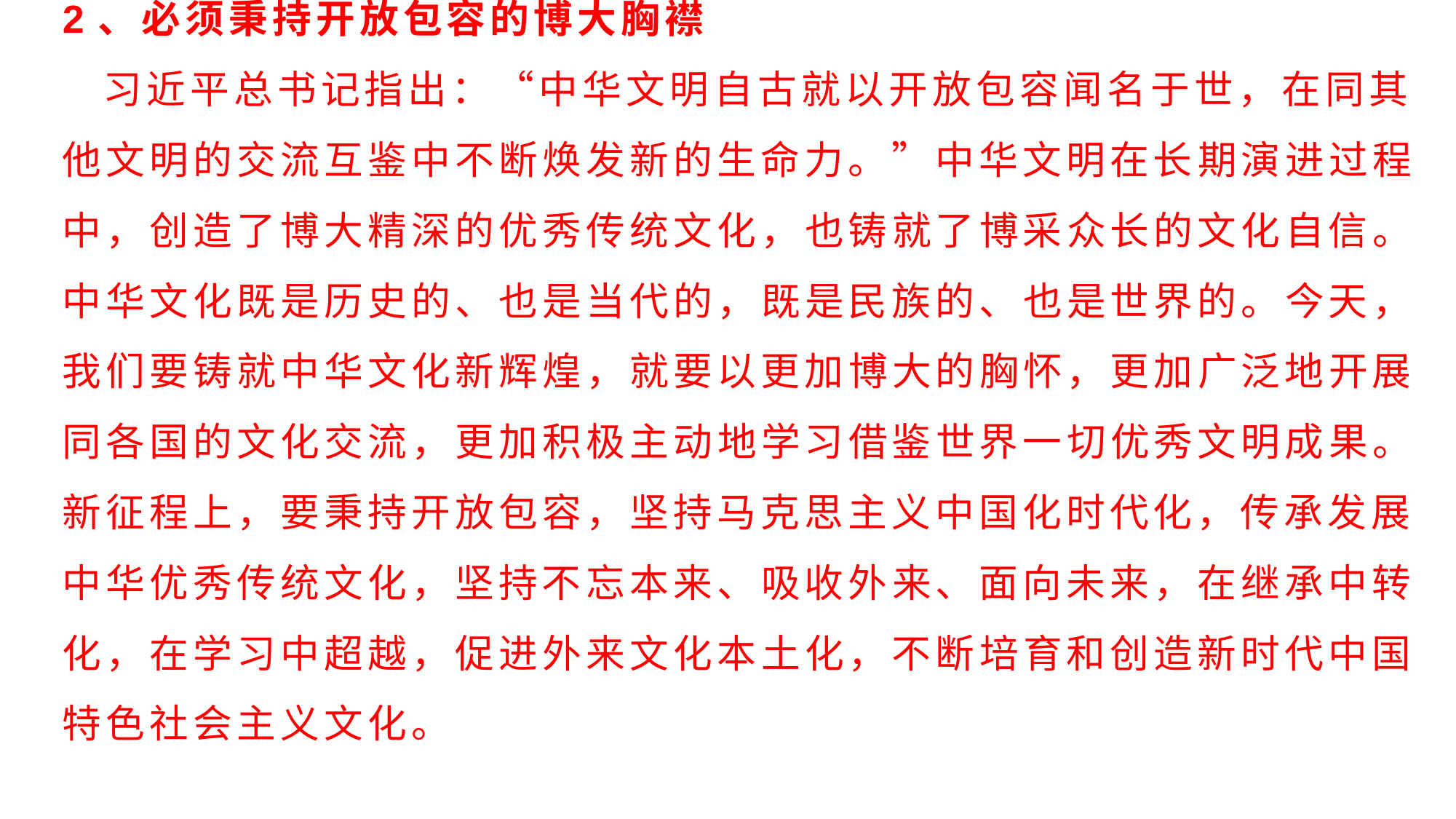

# 2、必须秉持开放包容的博大胸襟 习近平总书记指出：“中华文明自古就以开放包容闻名于世，在同其他文明的交流互鉴中不断焕发新的生命力。”中华文明在长期演进过程中，创造了博大精深的优秀传统文化，也铸就了博采众长的文化自信。中华文化既是历史的、也是当代的，既是民族的、也是世界的。今天，我们要铸就中华文化新辉煌，就要以更加博大的胸怀，更加广泛地开展同各国的文化交流，更加积极主动地学习借鉴世界一切优秀文明成果。新征程上，要秉持开放包容，坚持马克思主义中国化时代化，传承发展中华优秀传统文化，坚持不忘本来、吸收外来、面向未来，在继承中转化，在学习中超越，促进外来文化本土化，不断培育和创造新时代中国特色社会主义文化。